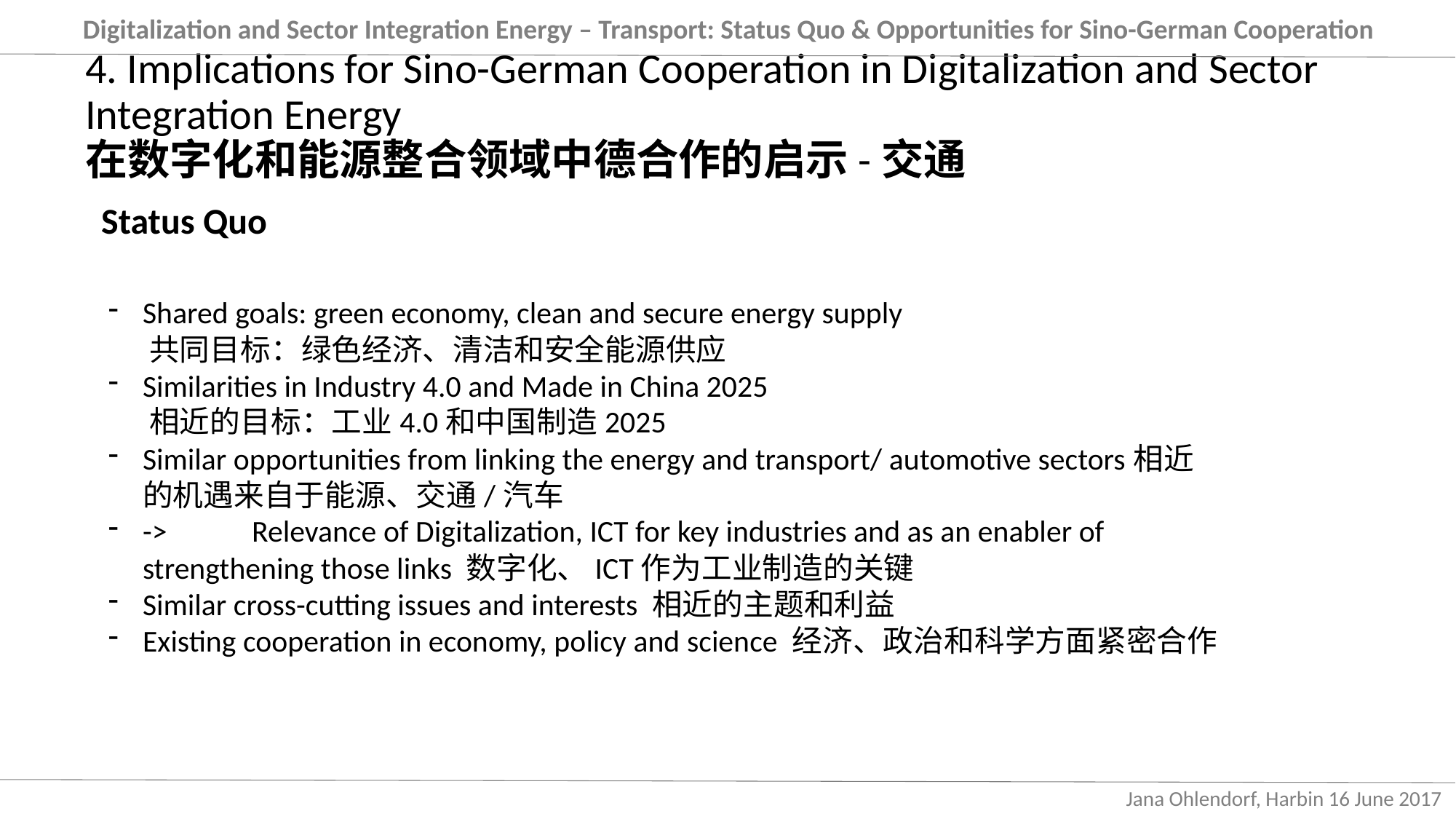

Digitalization and Sector Integration Energy – Transport: Status Quo & Opportunities for Sino-German Cooperation
4. Implications for Sino-German Cooperation in Digitalization and Sector Integration Energy
在数字化和能源整合领域中德合作的启示-交通

  Status Quo
Shared goals: green economy, clean and secure energy supply
     共同目标：绿色经济、清洁和安全能源供应
Similarities in Industry 4.0 and Made in China 2025
     相近的目标：工业4.0和中国制造2025
Similar opportunities from linking the energy and transport/ automotive sectors相近的机遇来自于能源、交通/汽车
->  	Relevance of Digitalization, ICT for key industries and as an enabler of 	strengthening those links 数字化、ICT作为工业制造的关键
Similar cross-cutting issues and interests 相近的主题和利益
Existing cooperation in economy, policy and science 经济、政治和科学方面紧密合作
Jana Ohlendorf, Harbin 16 June 2017